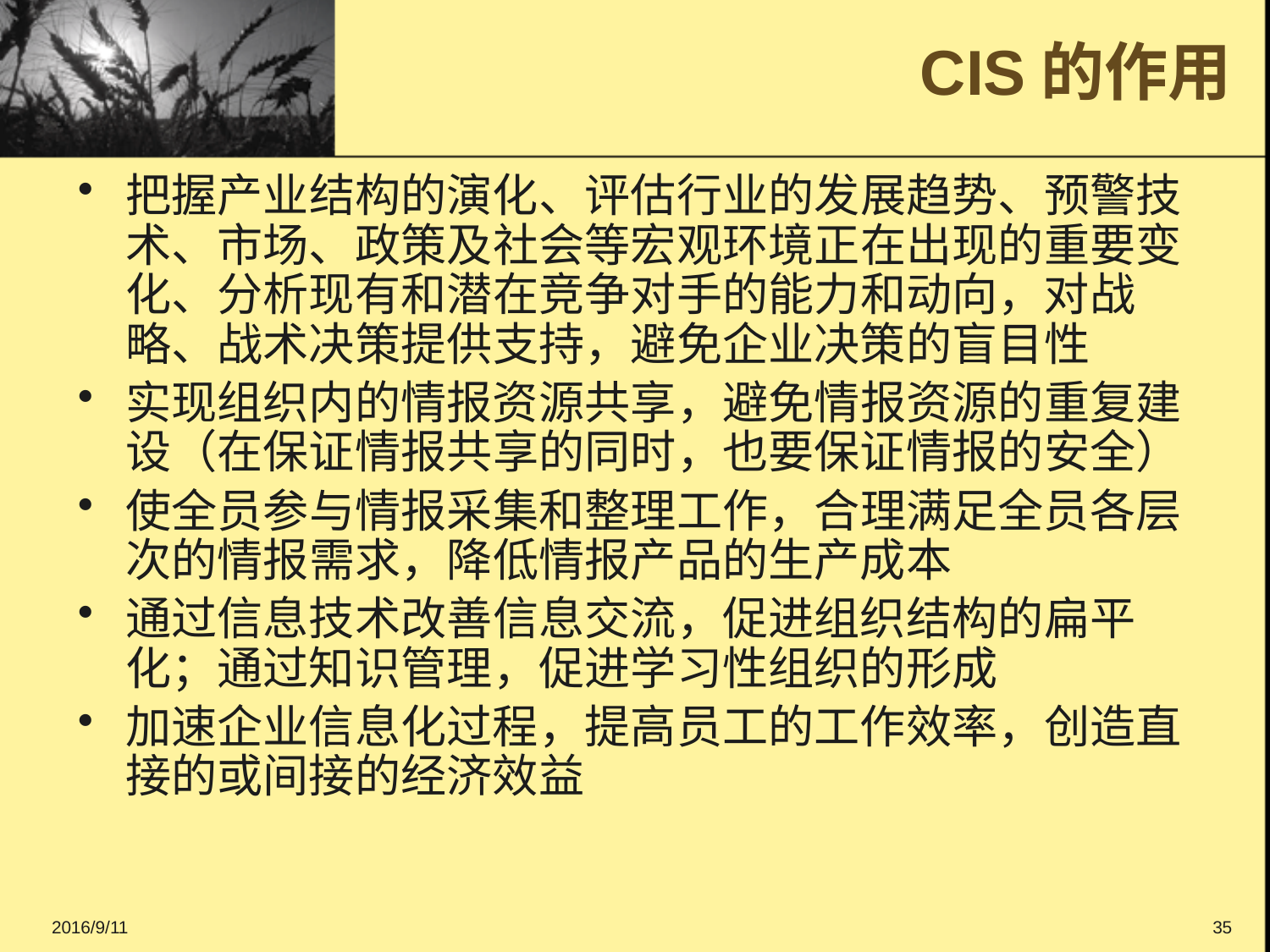

# CIS的作用
把握产业结构的演化、评估行业的发展趋势、预警技术、市场、政策及社会等宏观环境正在出现的重要变化、分析现有和潜在竞争对手的能力和动向，对战略、战术决策提供支持，避免企业决策的盲目性
实现组织内的情报资源共享，避免情报资源的重复建设（在保证情报共享的同时，也要保证情报的安全）
使全员参与情报采集和整理工作，合理满足全员各层次的情报需求，降低情报产品的生产成本
通过信息技术改善信息交流，促进组织结构的扁平化；通过知识管理，促进学习性组织的形成
加速企业信息化过程，提高员工的工作效率，创造直接的或间接的经济效益

2016/9/11

35